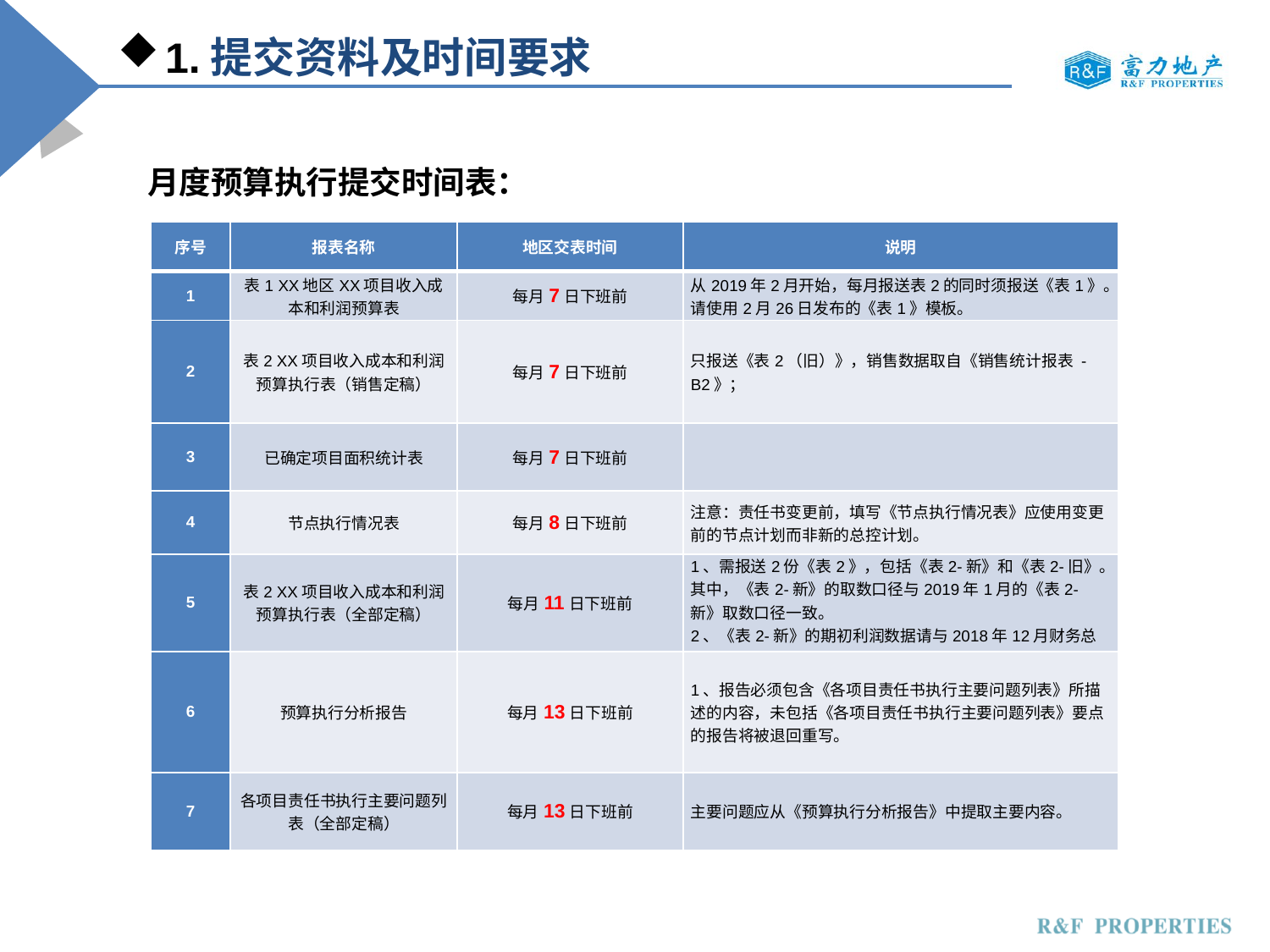

1.提交资料及时间要求
月度预算执行提交时间表：
| 序号 | 报表名称 | 地区交表时间 | 说明 |
| --- | --- | --- | --- |
| 1 | 表1 XX地区XX项目收入成本和利润预算表 | 每月7日下班前 | 从2019年2月开始，每月报送表2的同时须报送《表1》。请使用2月26日发布的《表1》模板。 |
| 2 | 表2 XX项目收入成本和利润预算执行表（销售定稿） | 每月7日下班前 | 只报送《表2（旧）》，销售数据取自《销售统计报表 - B2》； |
| 3 | 已确定项目面积统计表 | 每月7日下班前 |  |
| 4 | 节点执行情况表 | 每月8日下班前 | 注意：责任书变更前，填写《节点执行情况表》应使用变更前的节点计划而非新的总控计划。 |
| 5 | 表2 XX项目收入成本和利润预算执行表（全部定稿） | 每月11日下班前 | 1、需报送2份《表2》，包括《表2-新》和《表2-旧》。其中，《表2-新》的取数口径与2019年1月的《表2-新》取数口径一致。 2、《表2-新》的期初利润数据请与2018年12月财务总监签字版的累计数据核对一致。 |
| 6 | 预算执行分析报告 | 每月13日下班前 | 1、报告必须包含《各项目责任书执行主要问题列表》所描述的内容，未包括《各项目责任书执行主要问题列表》要点的报告将被退回重写。 |
| 7 | 各项目责任书执行主要问题列表（全部定稿） | 每月13日下班前 | 主要问题应从《预算执行分析报告》中提取主要内容。 |